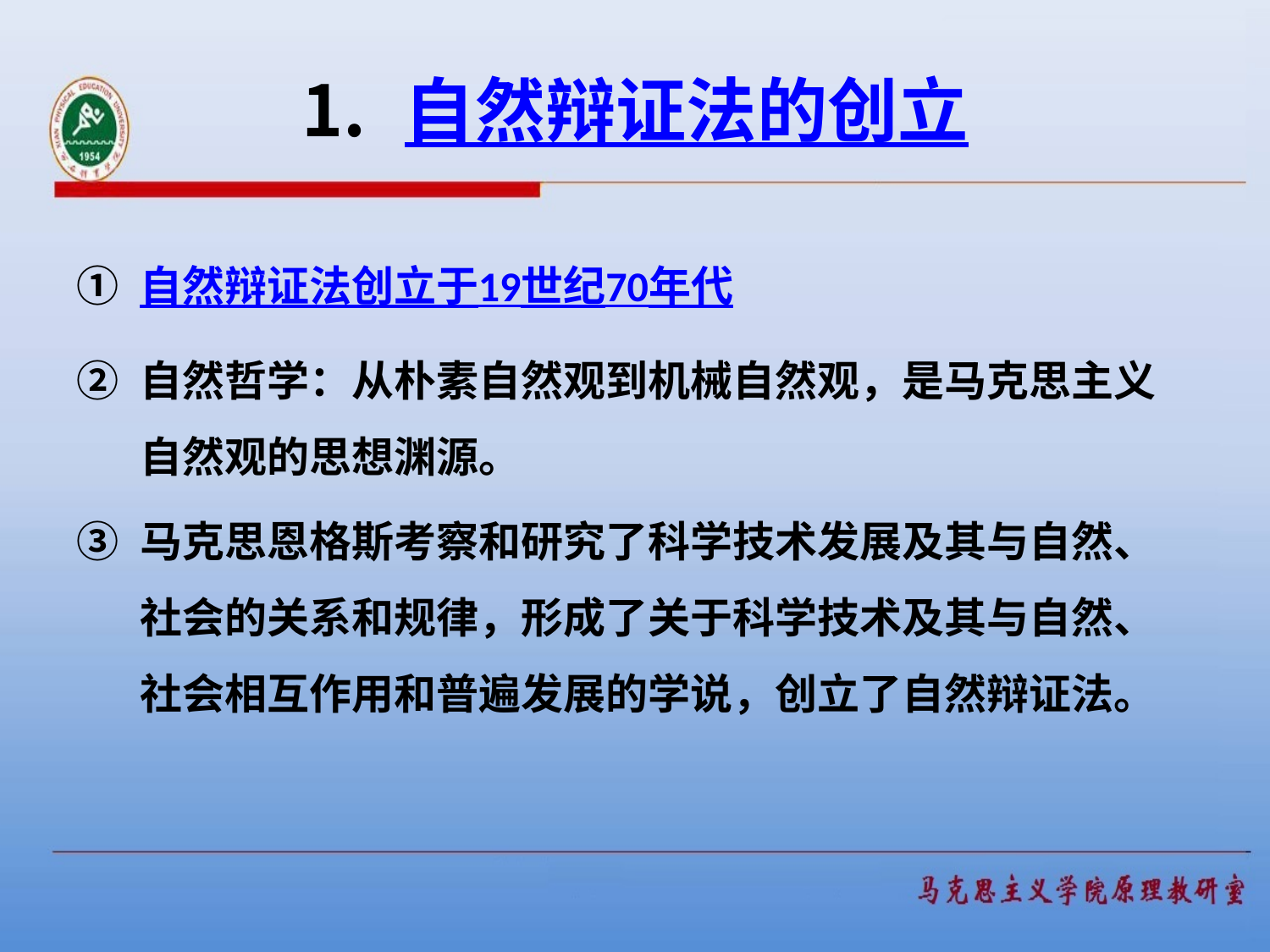

# 自然辩证法的创立
自然辩证法创立于19世纪70年代
自然哲学：从朴素自然观到机械自然观，是马克思主义自然观的思想渊源。
马克思恩格斯考察和研究了科学技术发展及其与自然、社会的关系和规律，形成了关于科学技术及其与自然、社会相互作用和普遍发展的学说，创立了自然辩证法。